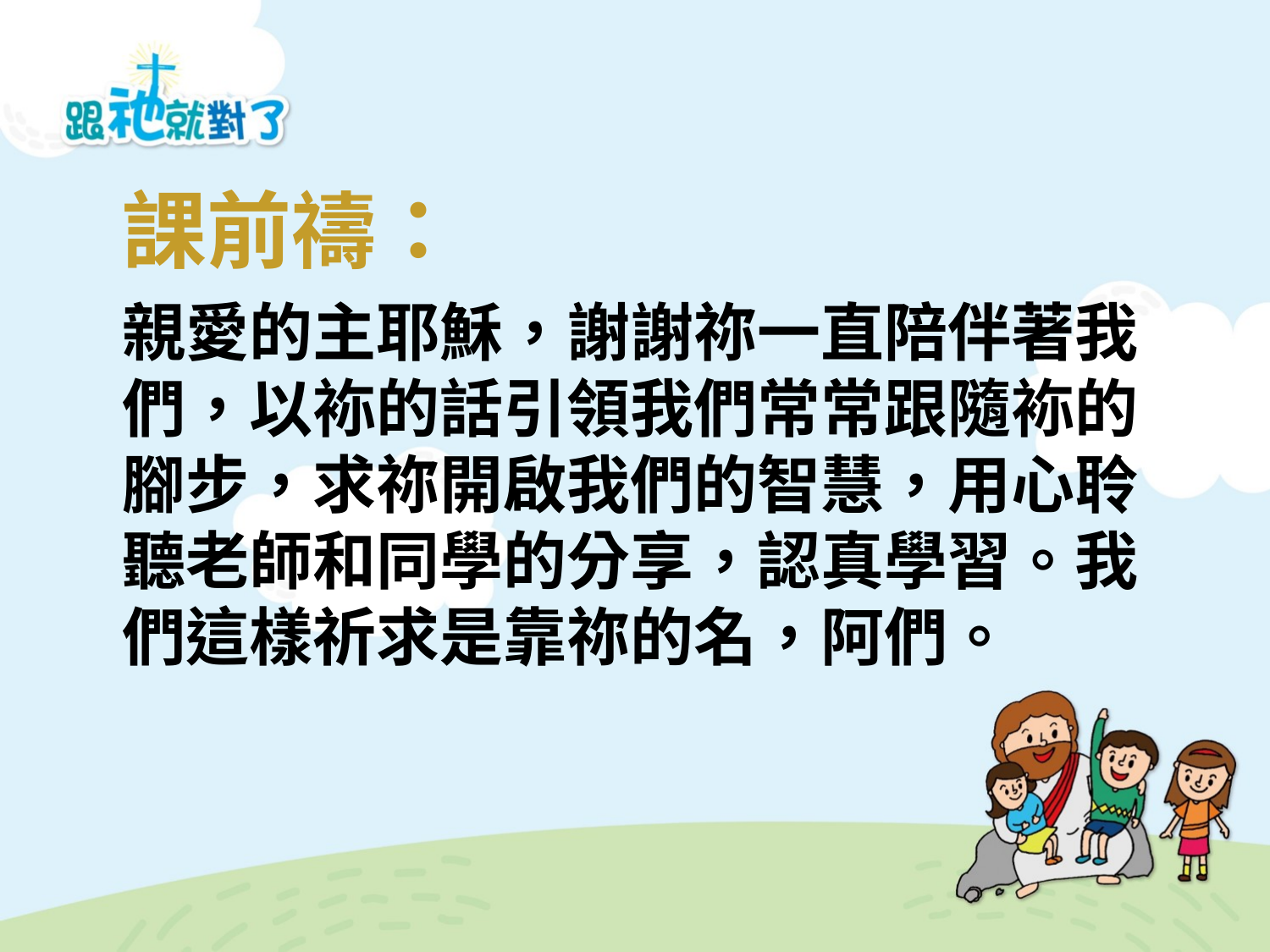

課前禱：
親愛的主耶穌，謝謝祢一直陪伴著我們，以袮的話引領我們常常跟隨袮的腳步，求祢開啟我們的智慧，用心聆聽老師和同學的分享，認真學習。我們這樣祈求是靠祢的名，阿們。